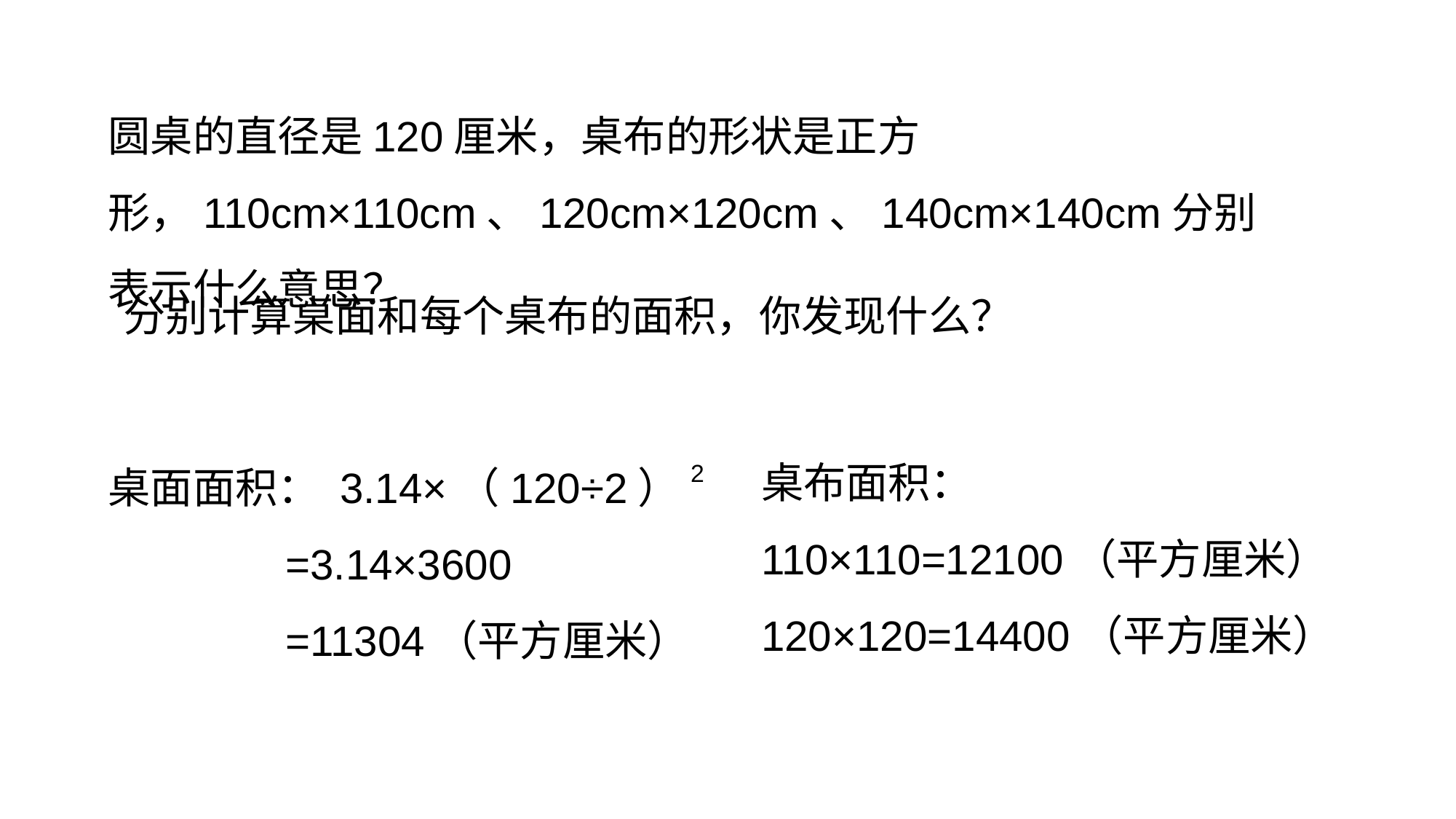

圆桌的直径是120厘米，桌布的形状是正方形，110cm×110cm、120cm×120cm、140cm×140cm分别表示什么意思？
分别计算桌面和每个桌布的面积，你发现什么？
桌面面积： 3.14×（120÷2）2
               =3.14×3600
               =11304（平方厘米）
桌布面积：
110×110=12100（平方厘米）
120×120=14400（平方厘米）